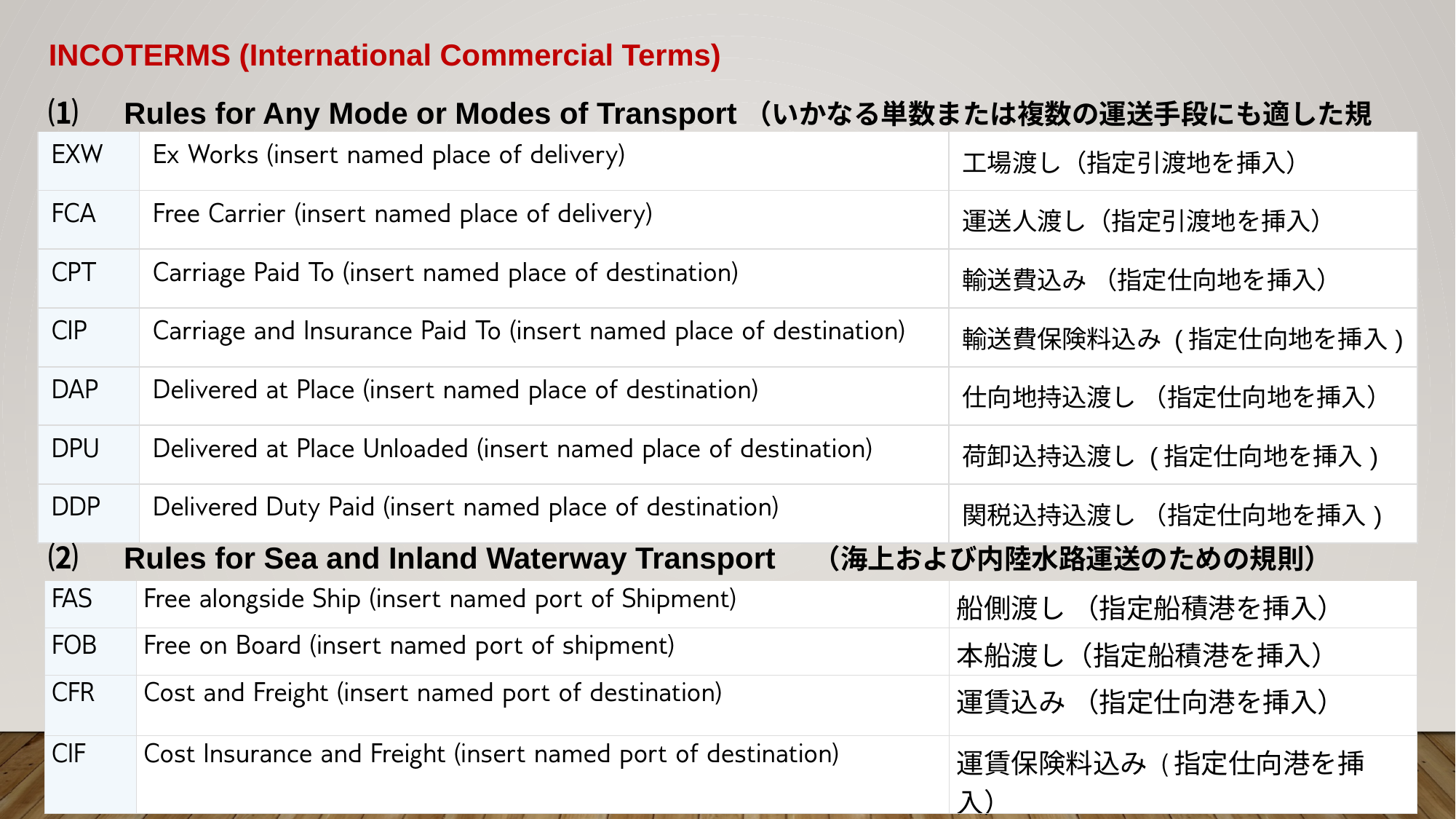

INCOTERMS (International Commercial Terms)
⑴　Rules for Any Mode or Modes of Transport（いかなる単数または複数の運送手段にも適した規則 ）

| EXW | Ex Works (insert named place of delivery) | 工場渡し（指定引渡地を挿入） |
| --- | --- | --- |
| FCA | Free Carrier (insert named place of delivery) | 運送人渡し（指定引渡地を挿入） |
| CPT | Carriage Paid To (insert named place of destination) | 輸送費込み （指定仕向地を挿入） |
| CIP | Carriage and Insurance Paid To (insert named place of destination) | 輸送費保険料込み (指定仕向地を挿入) |
| DAP | Delivered at Place (insert named place of destination) | 仕向地持込渡し （指定仕向地を挿入） |
| DPU | Delivered at Place Unloaded (insert named place of destination) | 荷卸込持込渡し (指定仕向地を挿入) |
| DDP | Delivered Duty Paid (insert named place of destination) | 関税込持込渡し （指定仕向地を挿入) |
⑵　Rules for Sea and Inland Waterway Transport　（海上および内陸水路運送のための規則）
| FAS | Free alongside Ship (insert named port of Shipment) | 船側渡し （指定船積港を挿入） |
| --- | --- | --- |
| FOB | Free on Board (insert named port of shipment) | 本船渡し（指定船積港を挿入） |
| CFR | Cost and Freight (insert named port of destination) | 運賃込み （指定仕向港を挿入） |
| CIF | Cost Insurance and Freight (insert named port of destination) | 運賃保険料込み (指定仕向港を挿入） |